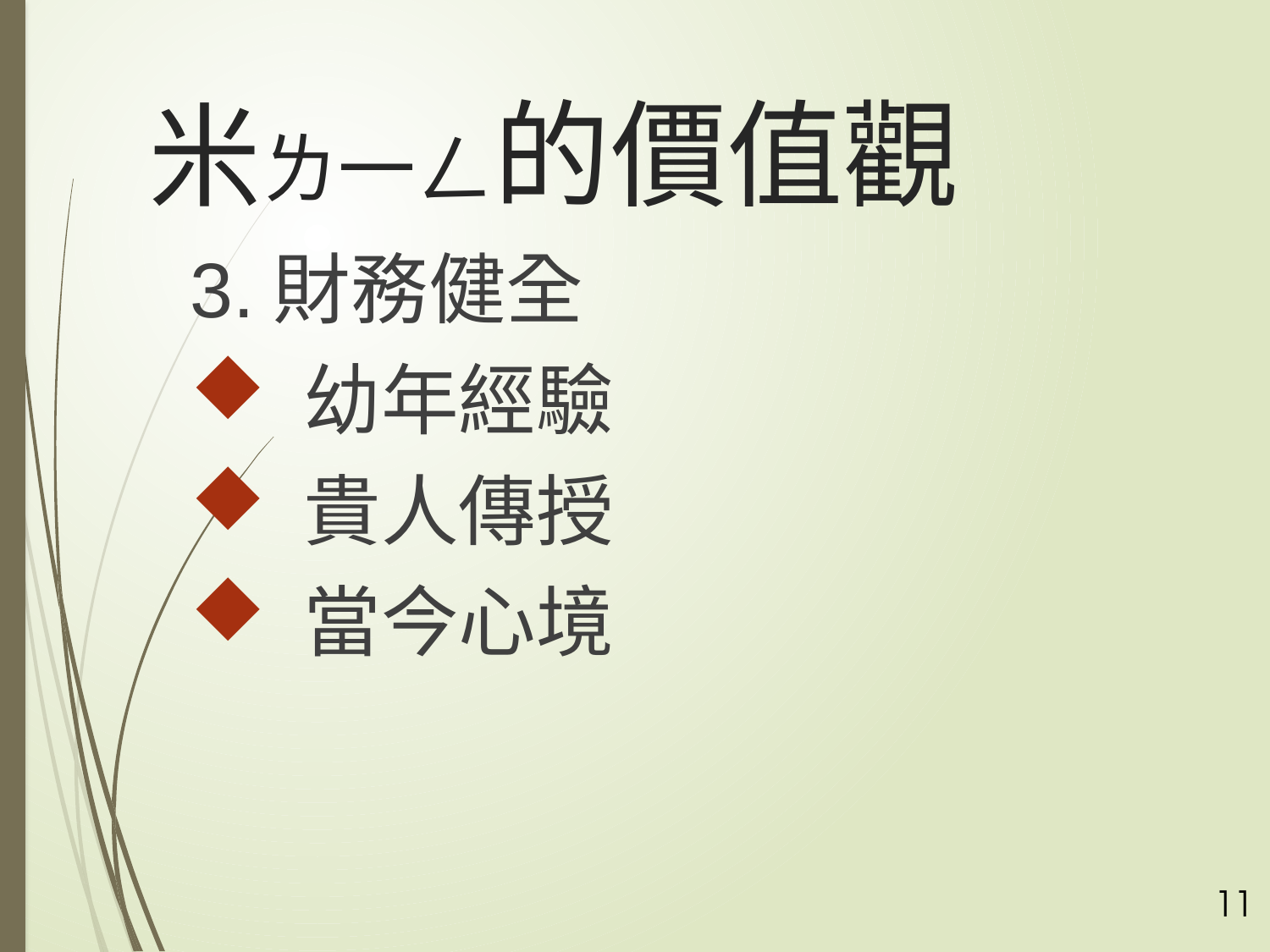

# 米ㄌ一ㄥ的價值觀
3.財務健全
 幼年經驗
 貴人傳授
 當今心境
11